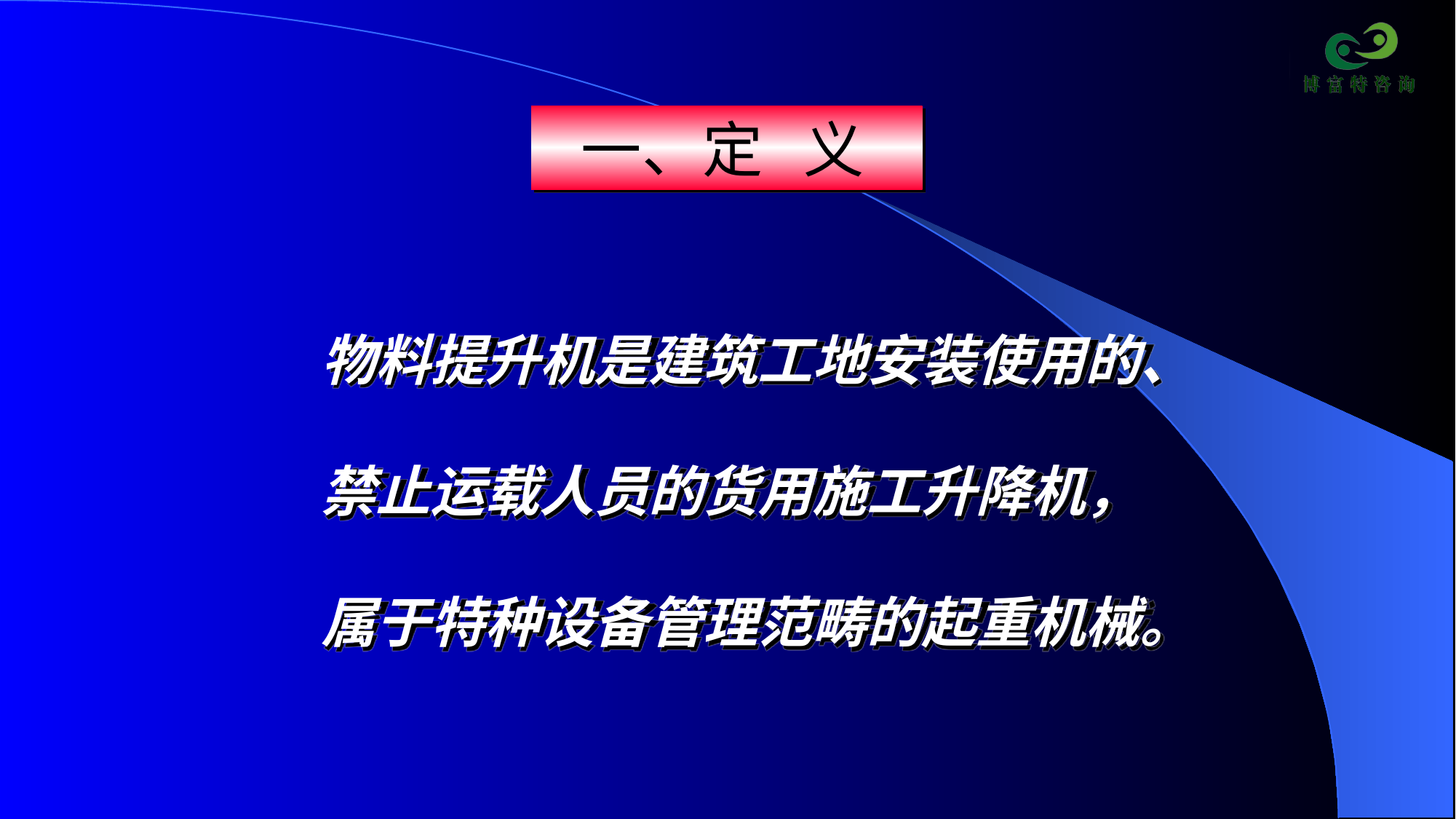

一、定   义
物料提升机是建筑工地安装使用的、禁止运载人员的货用施工升降机，属于特种设备管理范畴的起重机械。
3